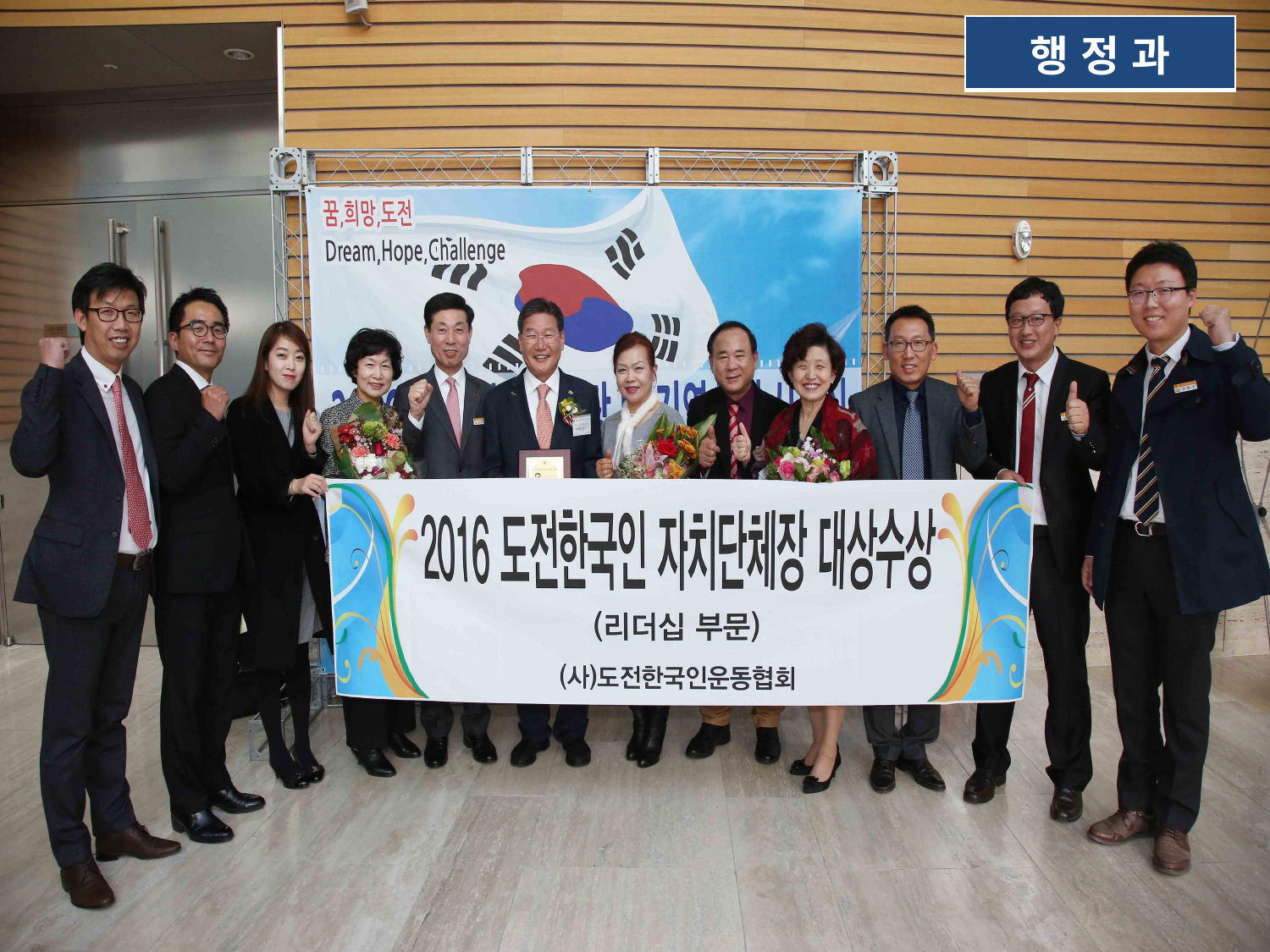

| 행 정 과 |
| --- |